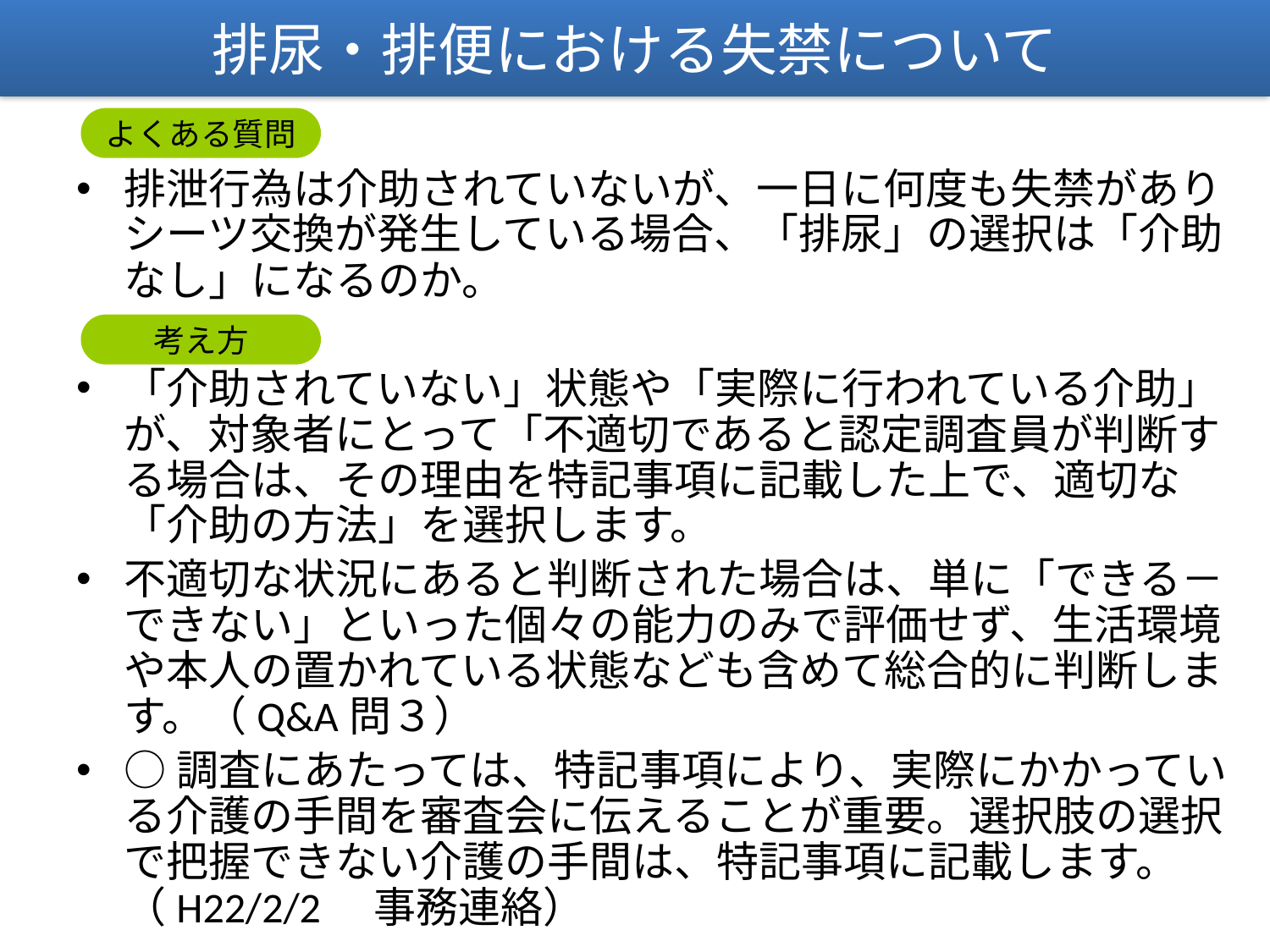

排尿・排便における失禁について

排泄行為は介助されていないが、一日に何度も失禁がありシーツ交換が発生している場合、「排尿」の選択は「介助なし」になるのか。

「介助されていない」状態や「実際に行われている介助」が、対象者にとって「不適切であると認定調査員が判断する場合は、その理由を特記事項に記載した上で、適切な「介助の方法」を選択します。
不適切な状況にあると判断された場合は、単に「できる－できない」といった個々の能力のみで評価せず、生活環境や本人の置かれている状態なども含めて総合的に判断します。（Q&A問３）
○調査にあたっては、特記事項により、実際にかかっている介護の手間を審査会に伝えることが重要。選択肢の選択で把握できない介護の手間は、特記事項に記載します。（H22/2/2　事務連絡）
よくある質問
考え方